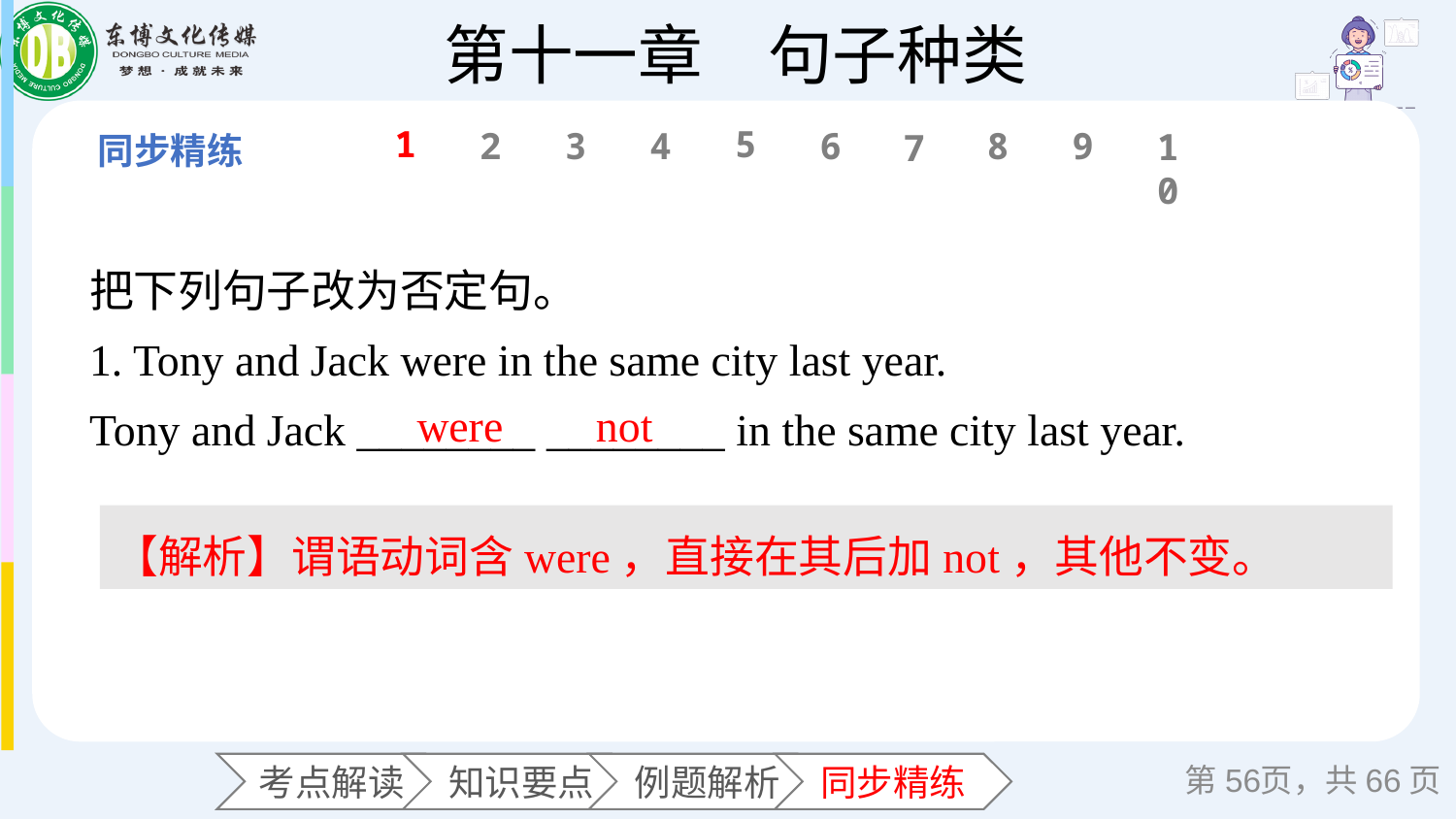

1
5
6
2
3
4
8
9
10
7
把下列句子改为否定句。
1. Tony and Jack were in the same city last year.
Tony and Jack ________ ________ in the same city last year.
were
not
【解析】谓语动词含were，直接在其后加not，其他不变。
第56页，共66页